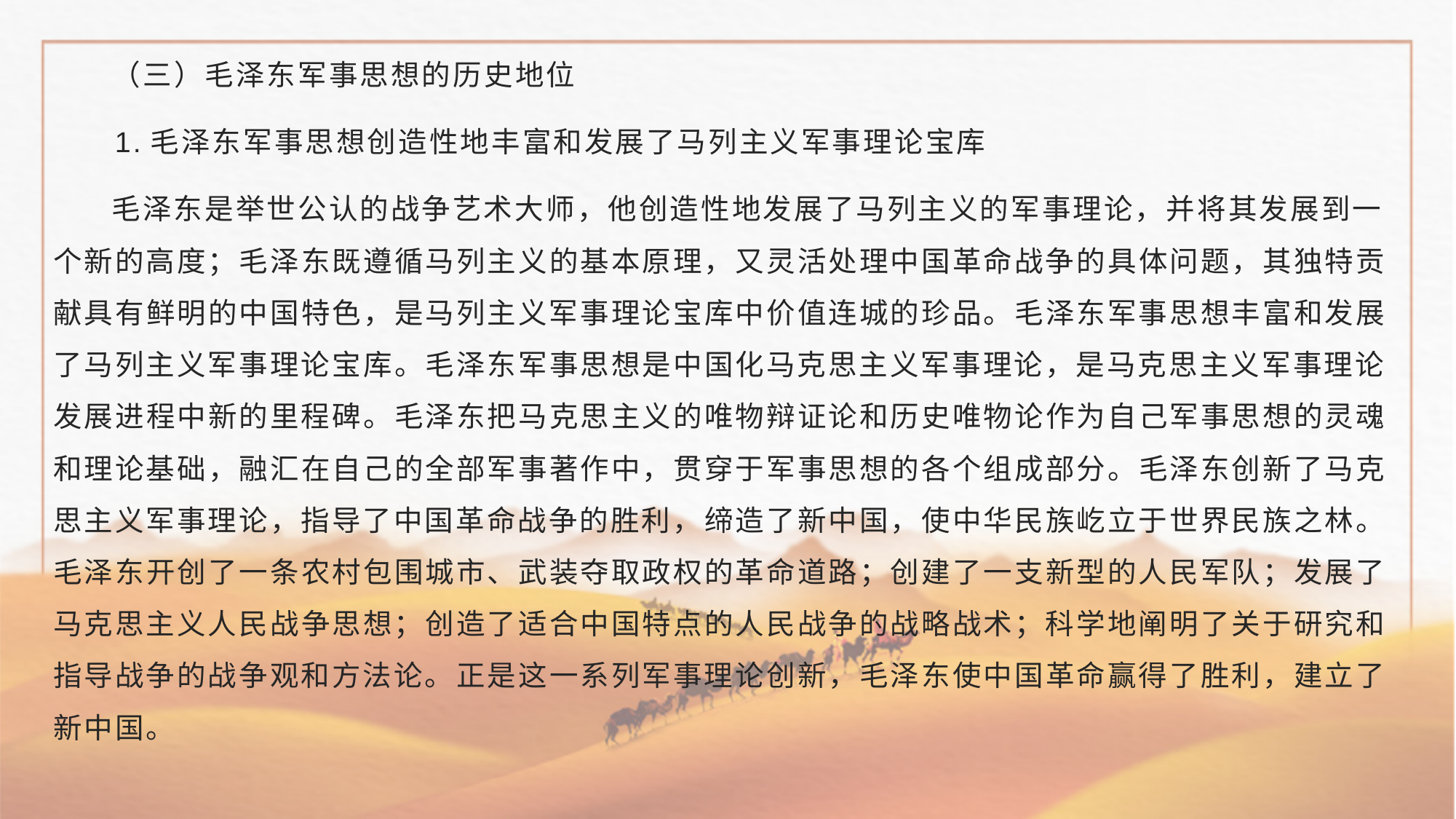

（三）毛泽东军事思想的历史地位
      1.毛泽东军事思想创造性地丰富和发展了马列主义军事理论宝库
      毛泽东是举世公认的战争艺术大师，他创造性地发展了马列主义的军事理论，并将其发展到一个新的高度；毛泽东既遵循马列主义的基本原理，又灵活处理中国革命战争的具体问题，其独特贡献具有鲜明的中国特色，是马列主义军事理论宝库中价值连城的珍品。毛泽东军事思想丰富和发展了马列主义军事理论宝库。毛泽东军事思想是中国化马克思主义军事理论，是马克思主义军事理论发展进程中新的里程碑。毛泽东把马克思主义的唯物辩证论和历史唯物论作为自己军事思想的灵魂和理论基础，融汇在自己的全部军事著作中，贯穿于军事思想的各个组成部分。毛泽东创新了马克思主义军事理论，指导了中国革命战争的胜利，缔造了新中国，使中华民族屹立于世界民族之林。毛泽东开创了一条农村包围城市、武装夺取政权的革命道路；创建了一支新型的人民军队；发展了马克思主义人民战争思想；创造了适合中国特点的人民战争的战略战术；科学地阐明了关于研究和指导战争的战争观和方法论。正是这一系列军事理论创新，毛泽东使中国革命赢得了胜利，建立了新中国。